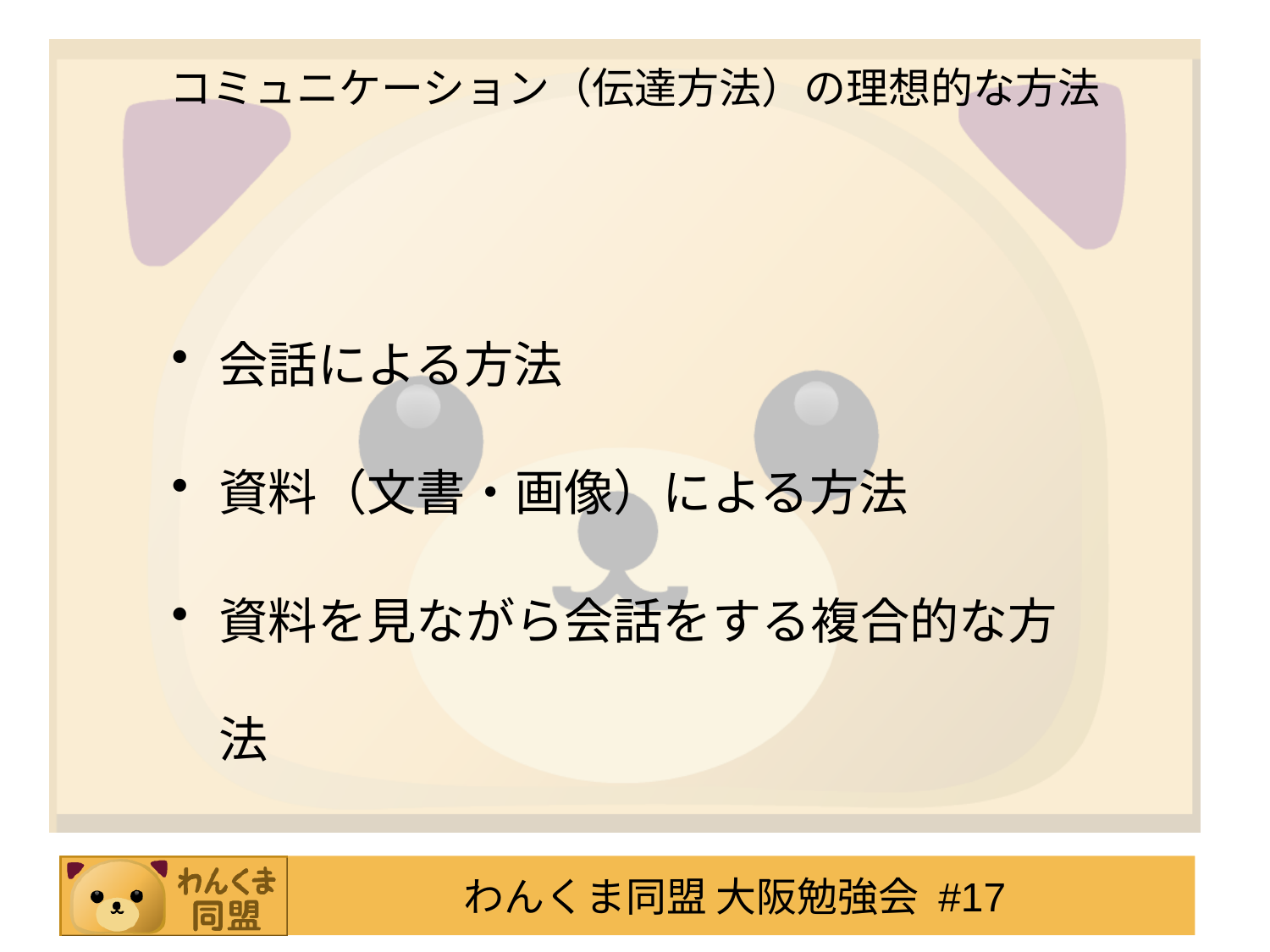

# コミュニケーション（伝達方法）の理想的な方法
会話による方法
資料（文書・画像）による方法
資料を見ながら会話をする複合的な方法